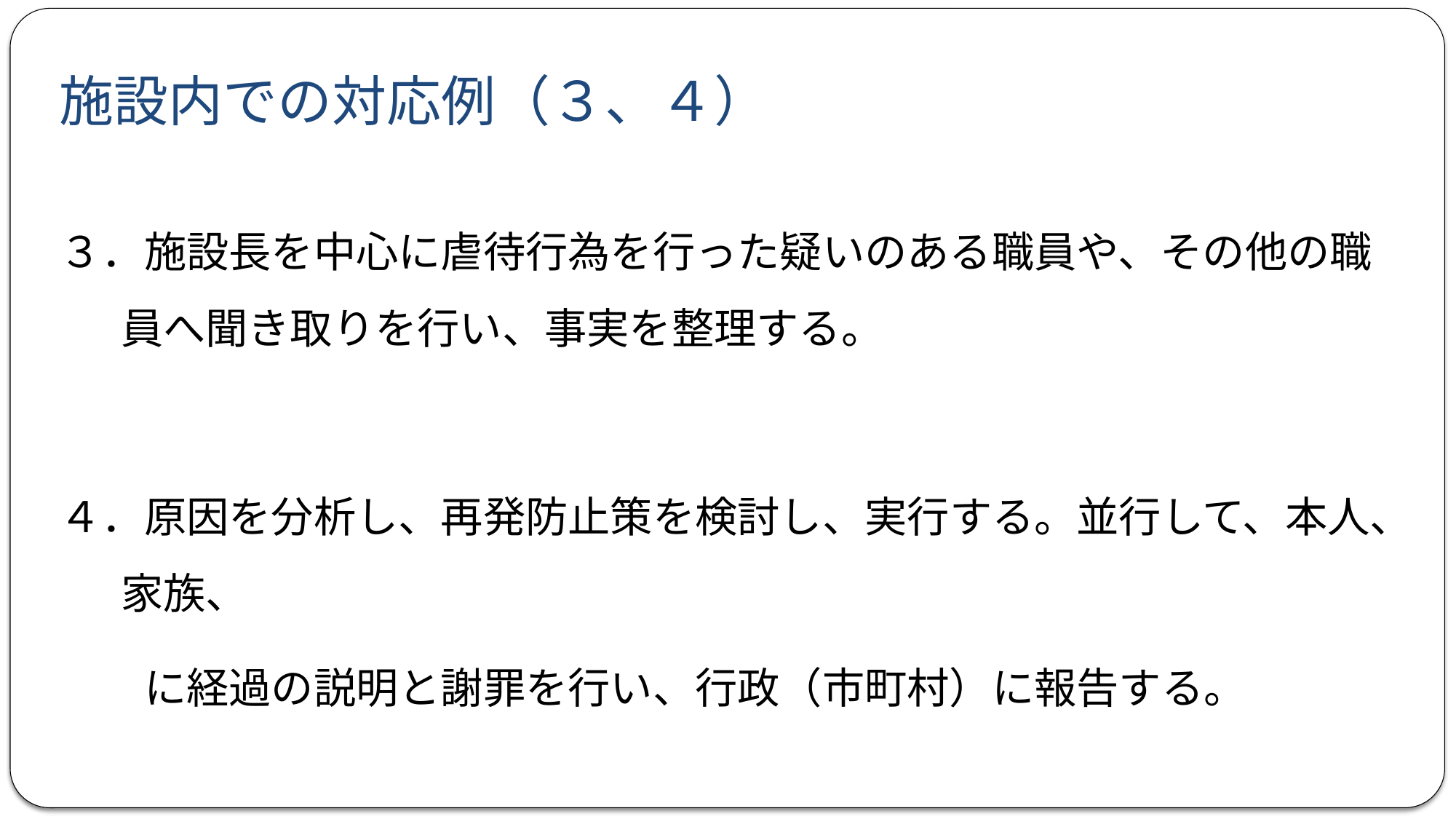

# 施設内での対応例（３、４）
３．施設長を中心に虐待行為を行った疑いのある職員や、その他の職員へ聞き取りを行い、事実を整理する。

４．原因を分析し、再発防止策を検討し、実行する。並行して、本人、家族、
　　に経過の説明と謝罪を行い、行政（市町村）に報告する。